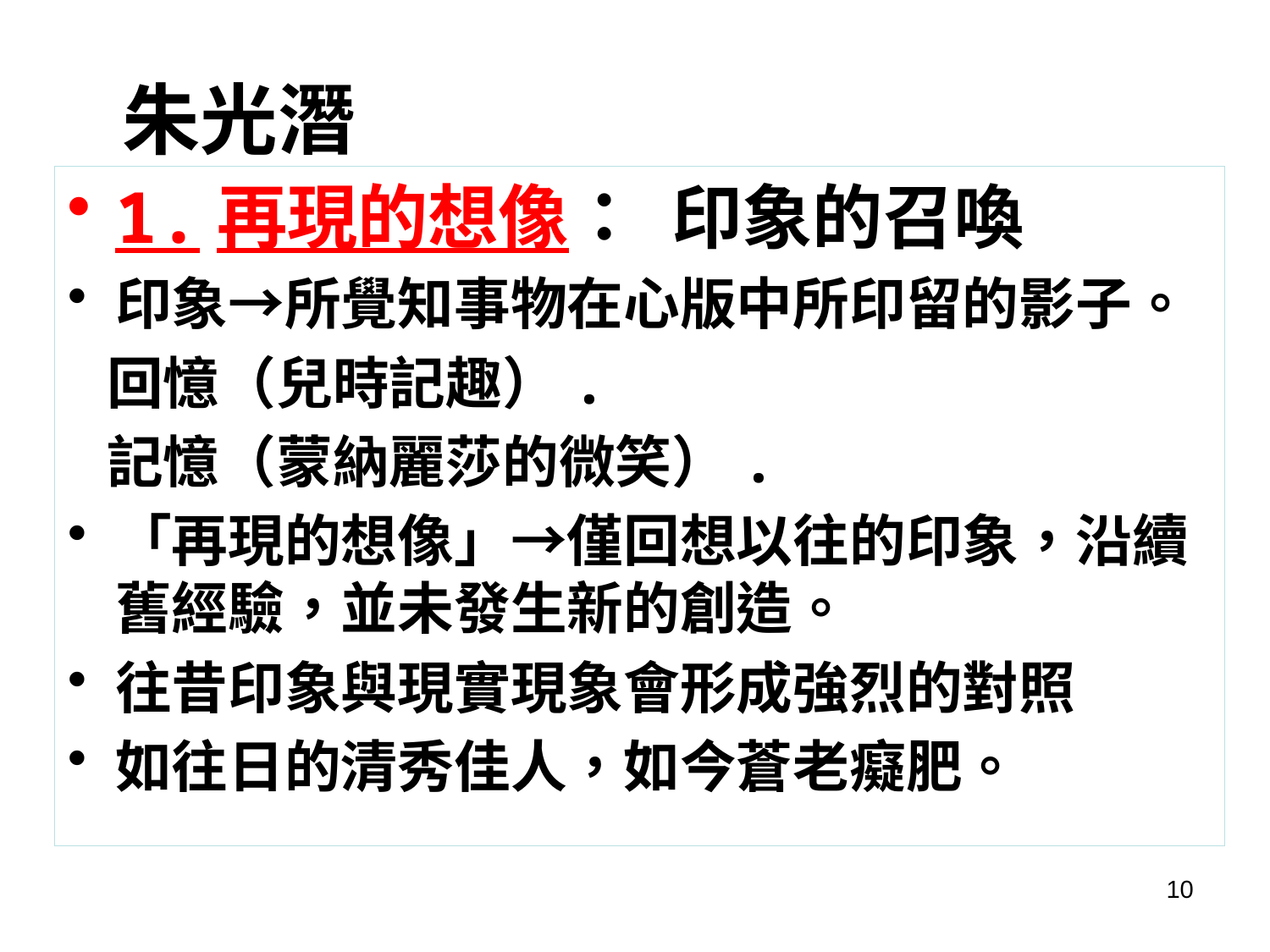

# 朱光潛
1.再現的想像：  印象的召喚
印象→所覺知事物在心版中所印留的影子。
  回憶（兒時記趣）.
  記憶（蒙納麗莎的微笑）.
「再現的想像」→僅回想以往的印象，沿續舊經驗，並未發生新的創造。
往昔印象與現實現象會形成強烈的對照
如往日的清秀佳人，如今蒼老癡肥。
10